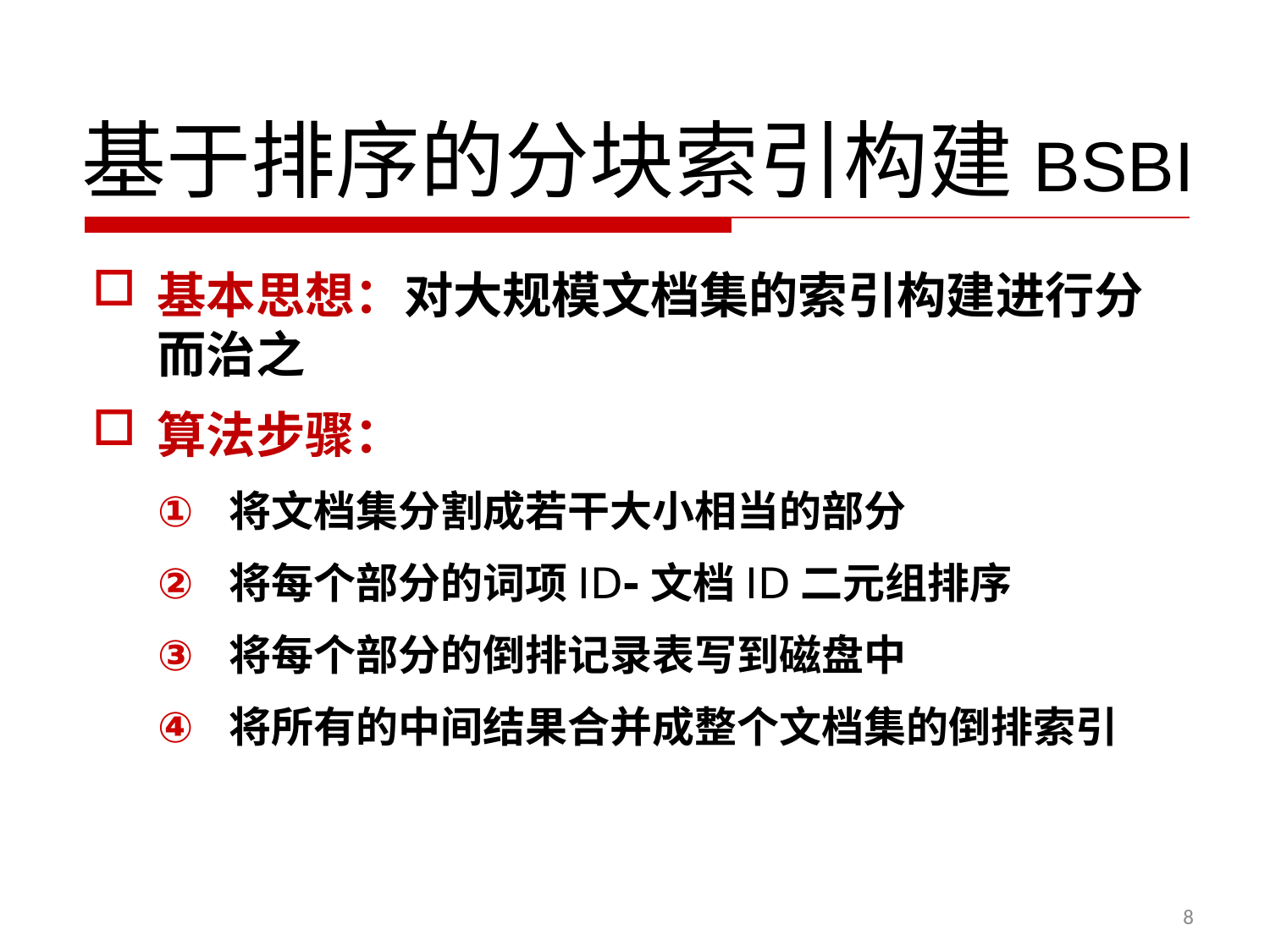

基于排序的分块索引构建BSBI
基本思想：对大规模文档集的索引构建进行分而治之
算法步骤：
将文档集分割成若干大小相当的部分
将每个部分的词项ID-文档ID二元组排序
将每个部分的倒排记录表写到磁盘中
将所有的中间结果合并成整个文档集的倒排索引
8